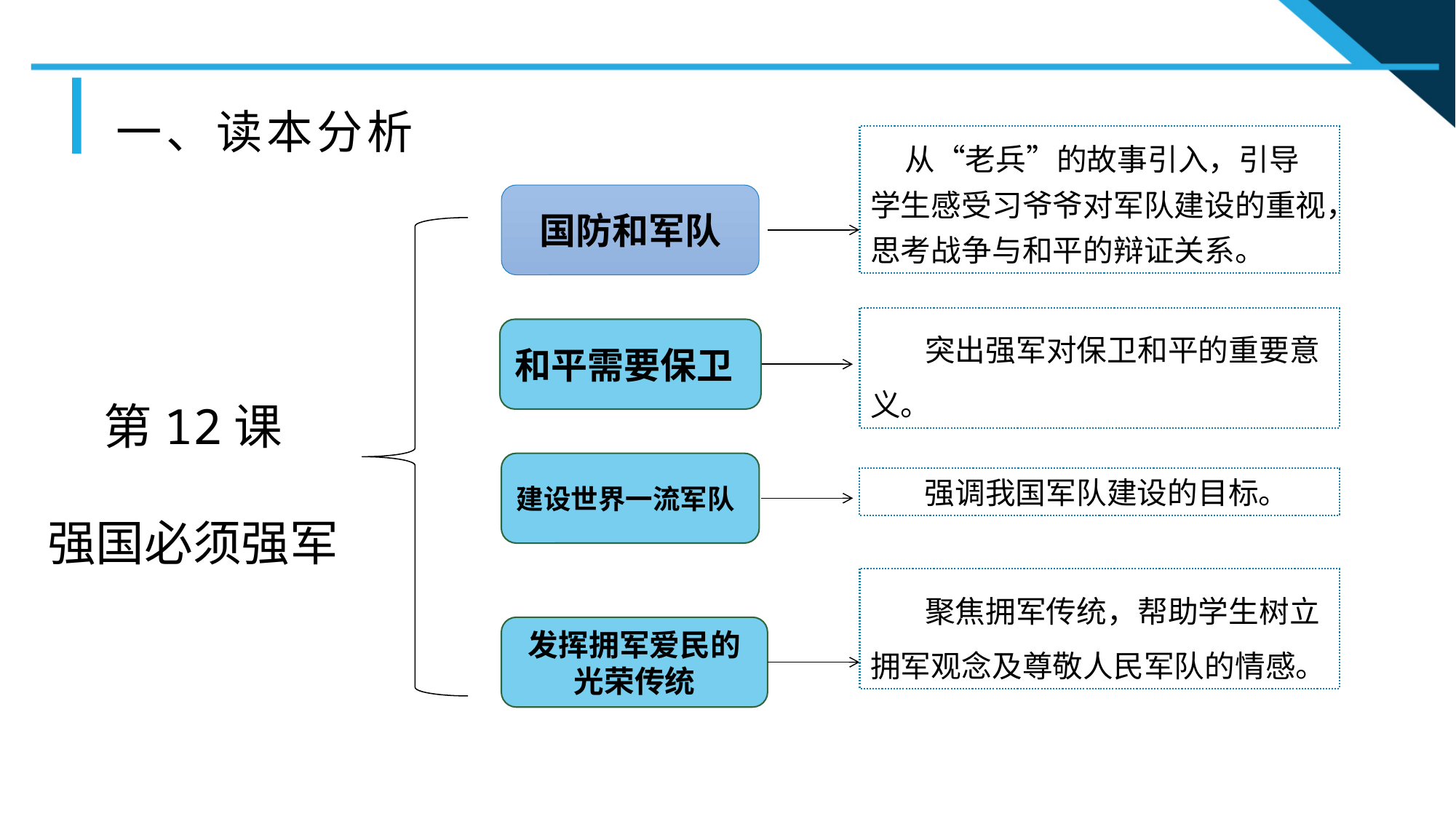

一、读本分析

    从“老兵”的故事引入，引导学生感受习爷爷对军队建设的重视，思考战争与和平的辩证关系。
国防和军队

       突出强军对保卫和平的重要意义。
和平需要保卫
第12课
强国必须强军

建设世界一流军队
       强调我国军队建设的目标。
       聚焦拥军传统，帮助学生树立拥军观念及尊敬人民军队的情感。
发挥拥军爱民的光荣传统